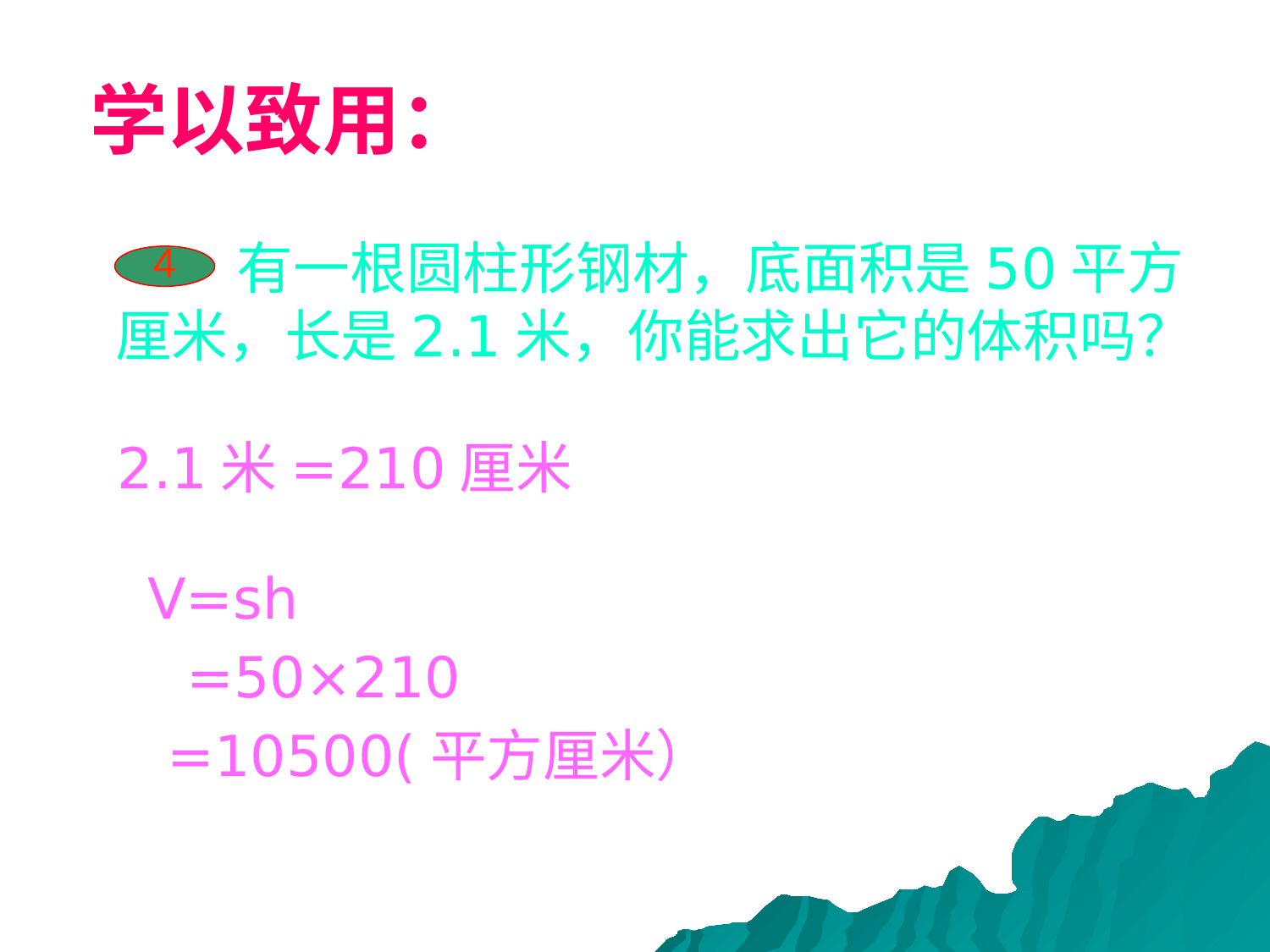

# 学以致用：
　　　有一根圆柱形钢材，底面积是50平方厘米，长是2.1米，你能求出它的体积吗？
4
2.1米=210厘米
　V=sh
 　 =50×210
     =10500(平方厘米）